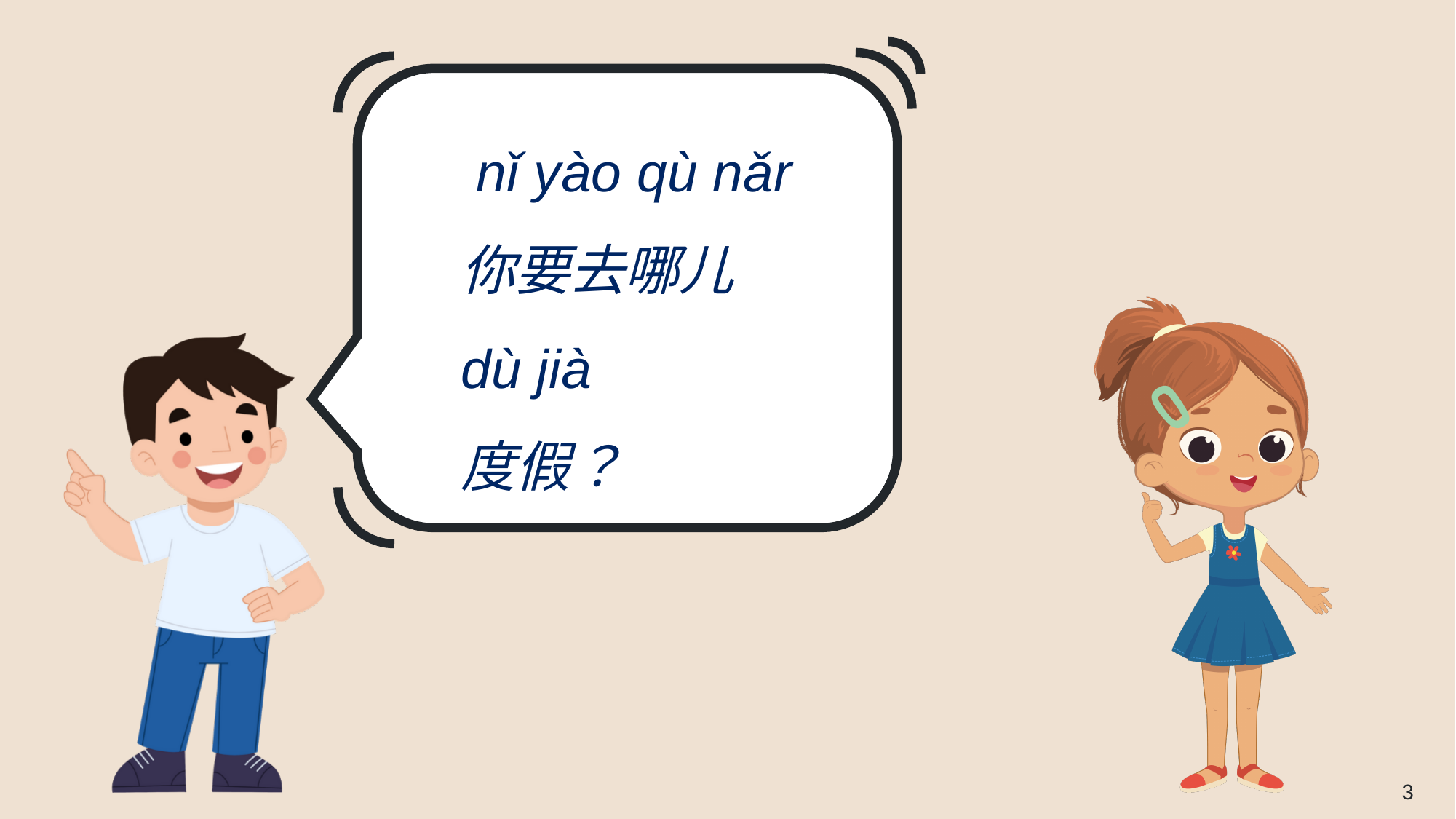

# nǐ yào qù nǎr 你要去哪儿 dù jià 度假？

3